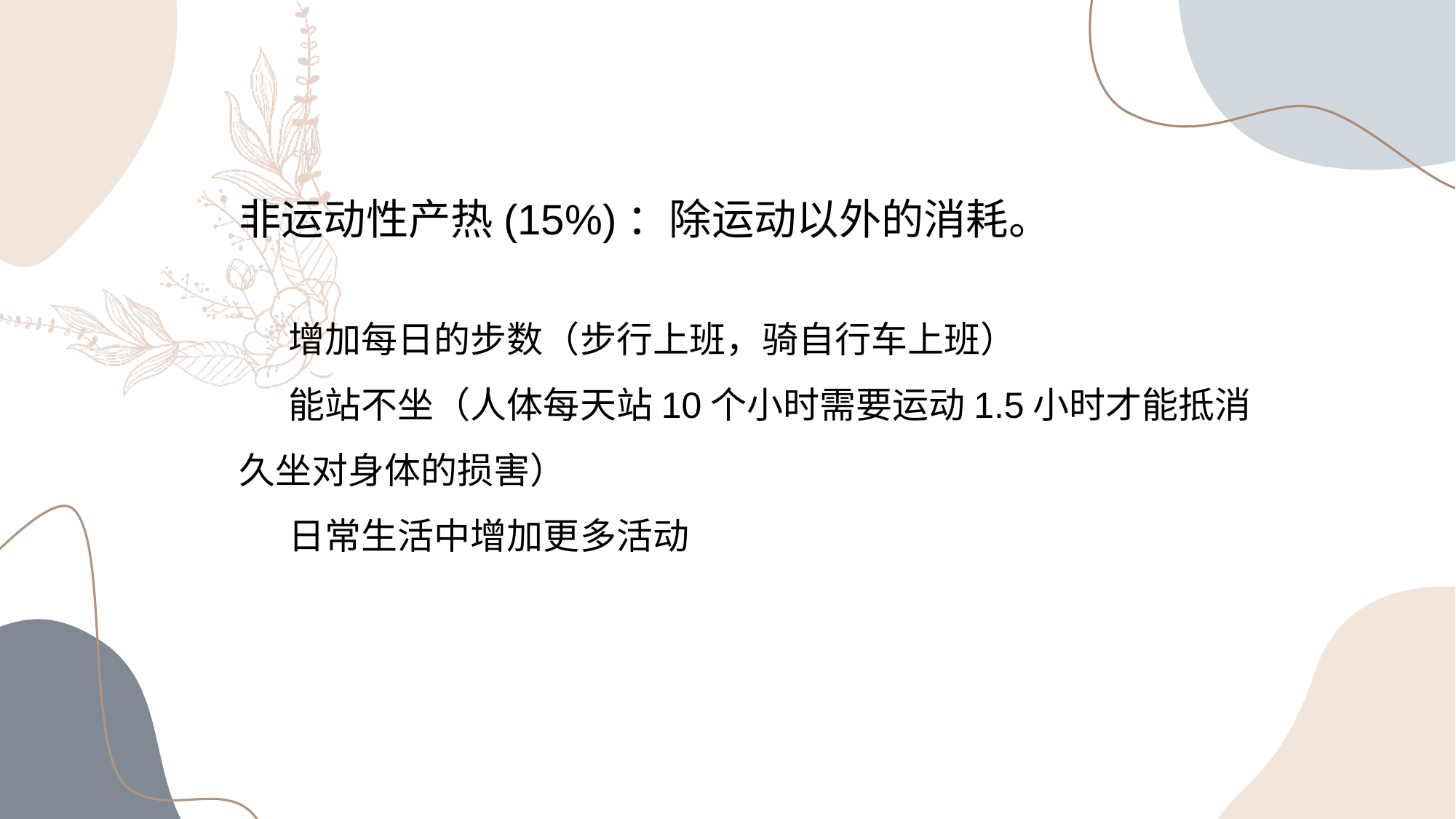

非运动性产热(15%)：除运动以外的消耗。

     增加每日的步数（步行上班，骑自行车上班）
     能站不坐（人体每天站10个小时需要运动1.5小时才能抵消久坐对身体的损害）
     日常生活中增加更多活动